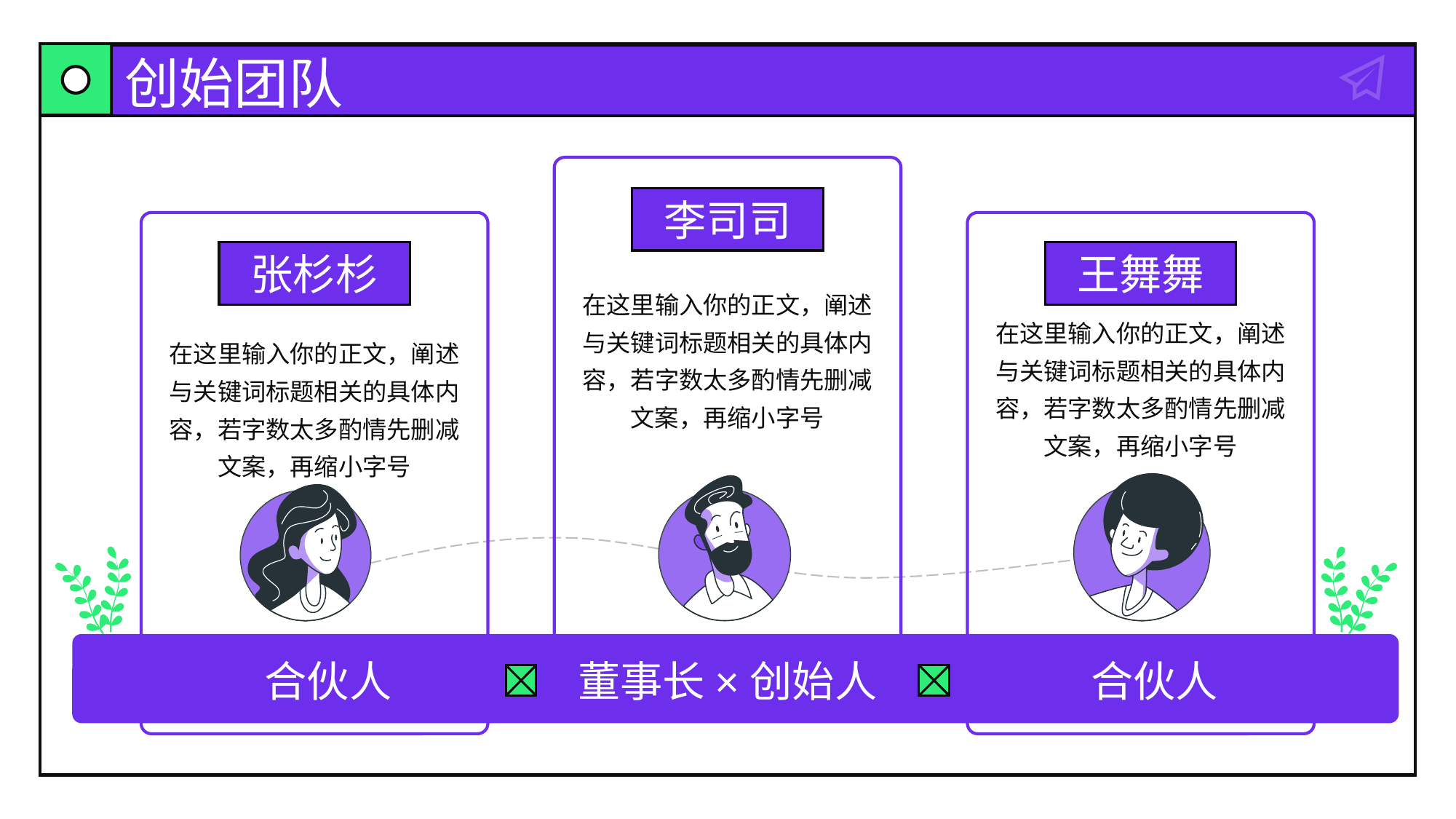

# 创始团队

李司司

张杉杉
王舞舞
在这里输入你的正文，阐述与关键词标题相关的具体内容，若字数太多酌情先删减文案，再缩小字号
在这里输入你的正文，阐述与关键词标题相关的具体内容，若字数太多酌情先删减文案，再缩小字号
在这里输入你的正文，阐述与关键词标题相关的具体内容，若字数太多酌情先删减文案，再缩小字号

合伙人
董事长×创始人
合伙人